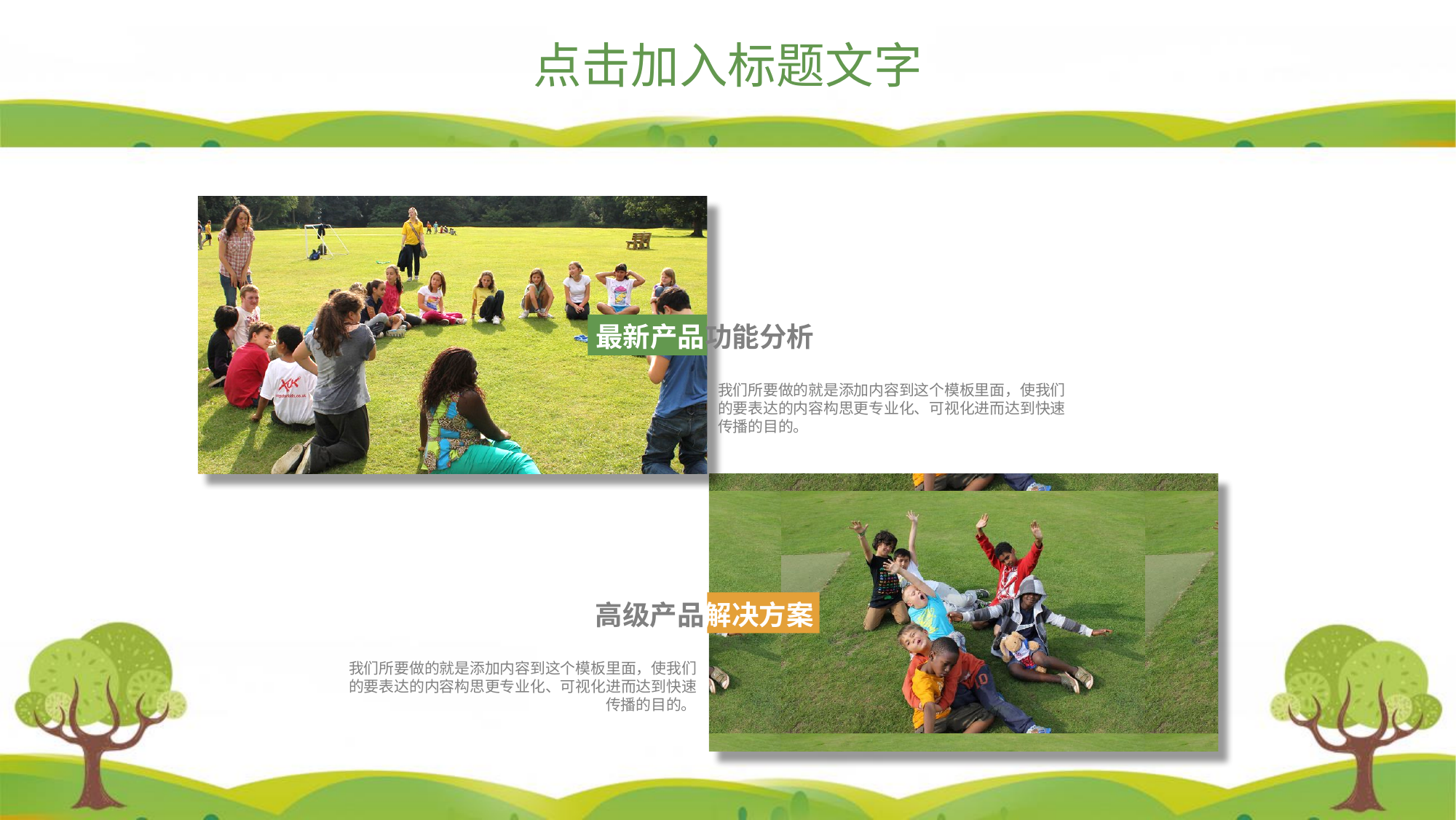

点击加入标题文字

最新产品功能分析

我们所要做的就是添加内容到这个模板里面，使我们的要表达的内容构思更专业化、可视化进而达到快速传播的目的。
高级产品解决方案

我们所要做的就是添加内容到这个模板里面，使我们的要表达的内容构思更专业化、可视化进而达到快速传播的目的。